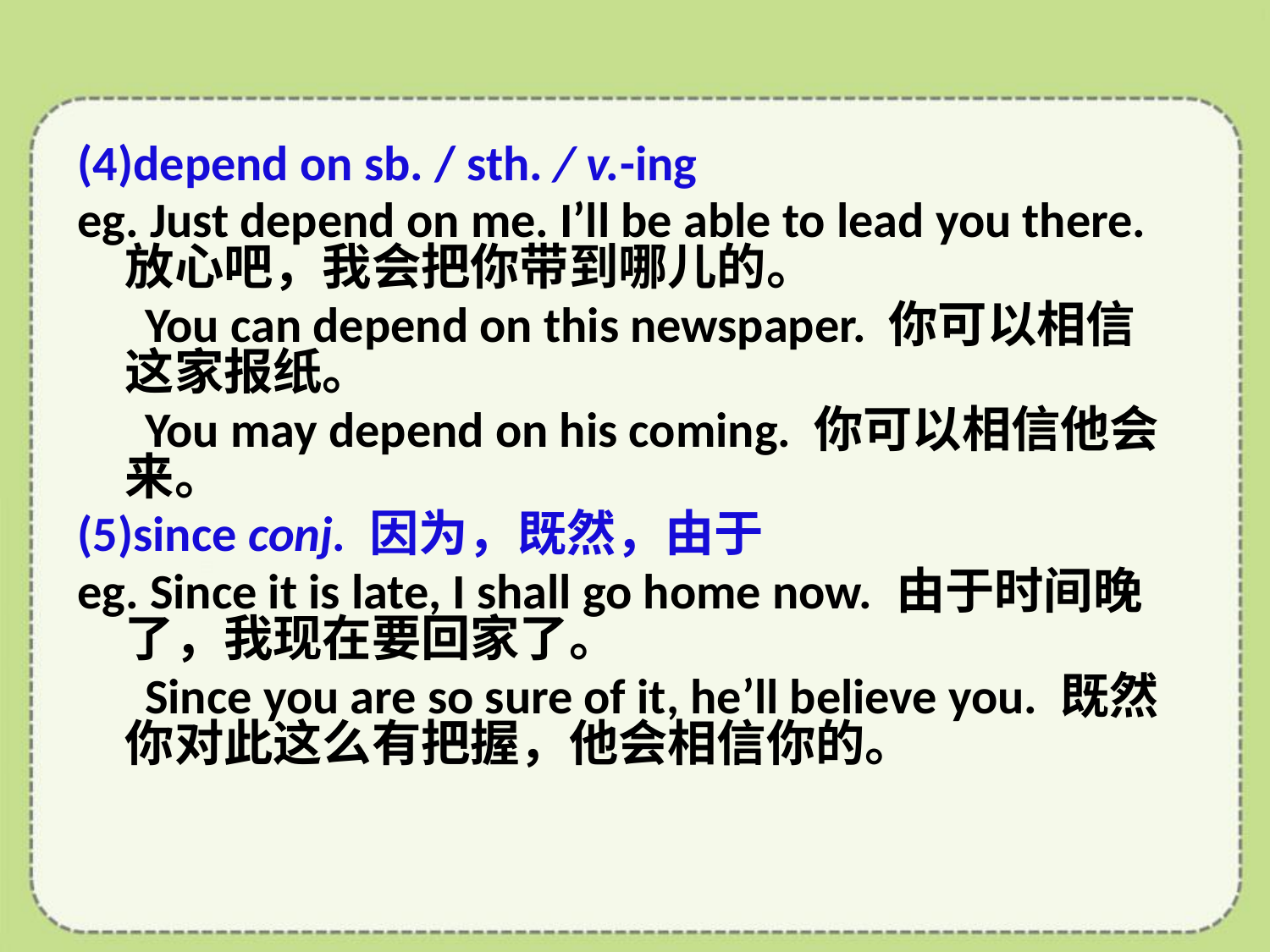

(4)depend on sb. / sth. / v.-ing
eg. Just depend on me. I’ll be able to lead you there. 放心吧，我会把你带到哪儿的。
      You can depend on this newspaper. 你可以相信这家报纸。
      You may depend on his coming. 你可以相信他会来。
(5)since conj. 因为，既然，由于
eg. Since it is late, I shall go home now. 由于时间晚了，我现在要回家了。
      Since you are so sure of it, he’ll believe you. 既然你对此这么有把握，他会相信你的。